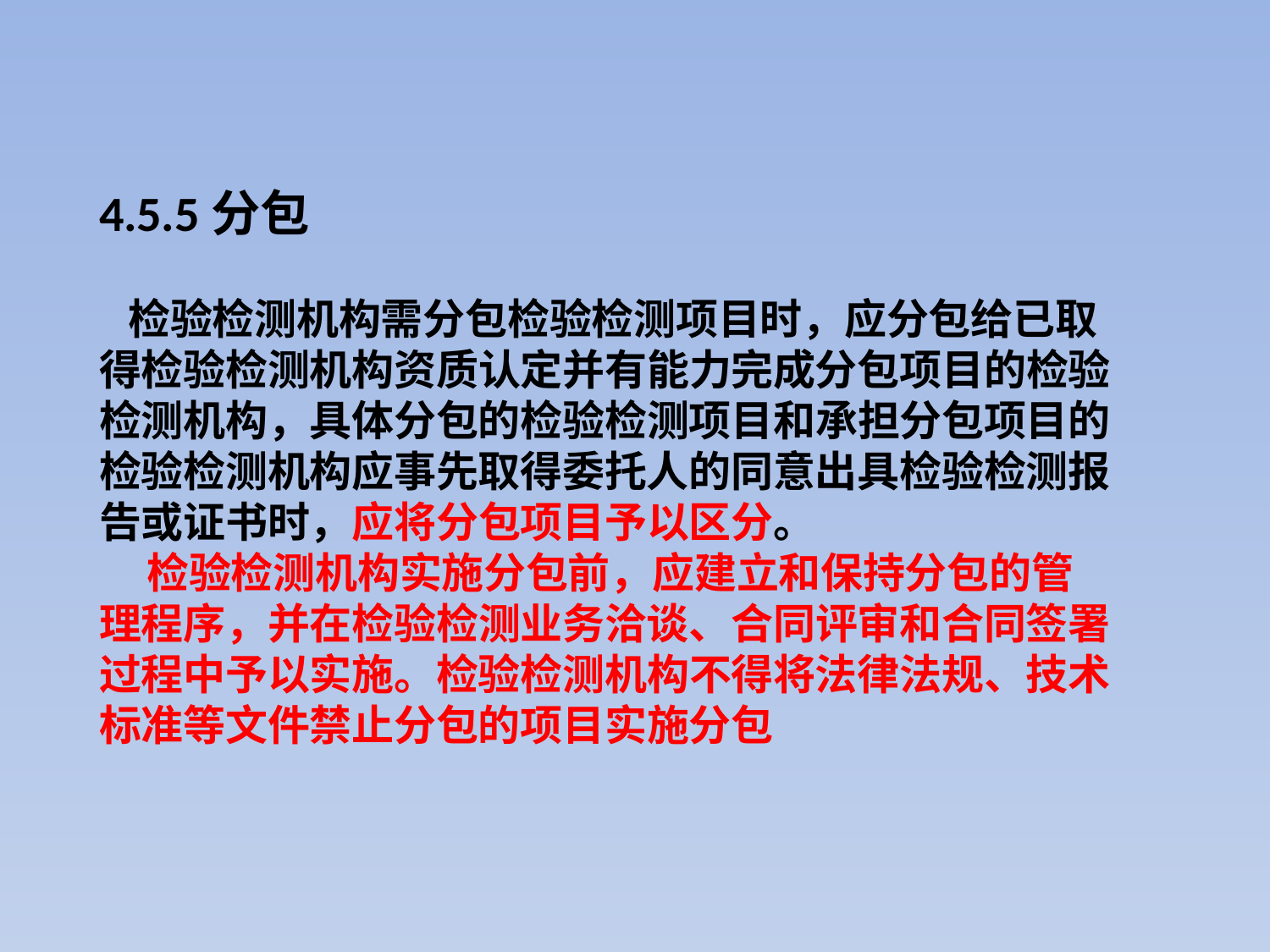

4.5.5分包

  检验检测机构需分包检验检测项目时，应分包给已取得检验检测机构资质认定并有能力完成分包项目的检验检测机构，具体分包的检验检测项目和承担分包项目的检验检测机构应事先取得委托人的同意出具检验检测报告或证书时，应将分包项目予以区分。
    检验检测机构实施分包前，应建立和保持分包的管理程序，并在检验检测业务洽谈、合同评审和合同签署过程中予以实施。检验检测机构不得将法律法规、技术标准等文件禁止分包的项目实施分包